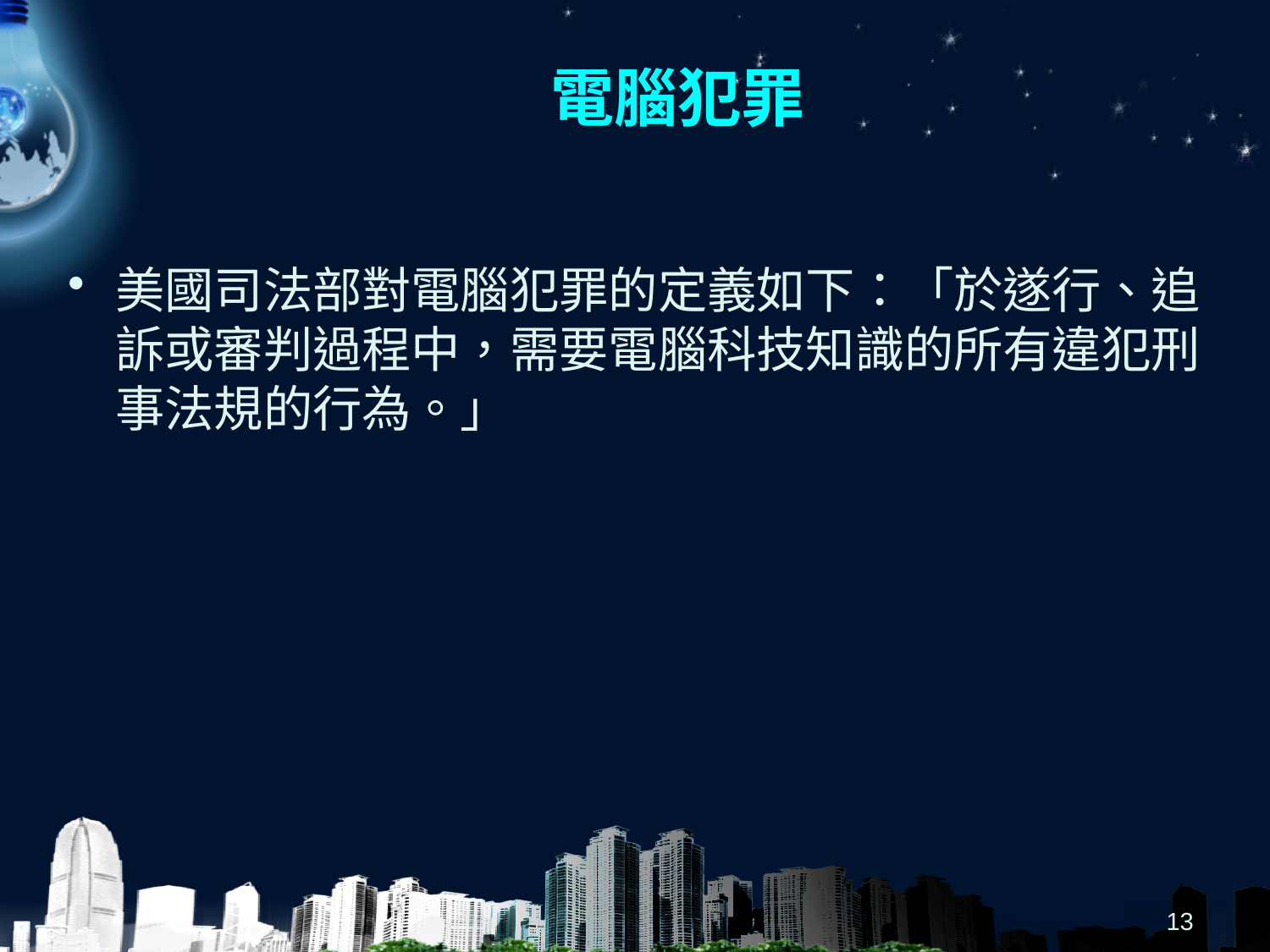

# 電腦犯罪

美國司法部對電腦犯罪的定義如下：「於遂行、追訴或審判過程中，需要電腦科技知識的所有違犯刑事法規的行為。」
13